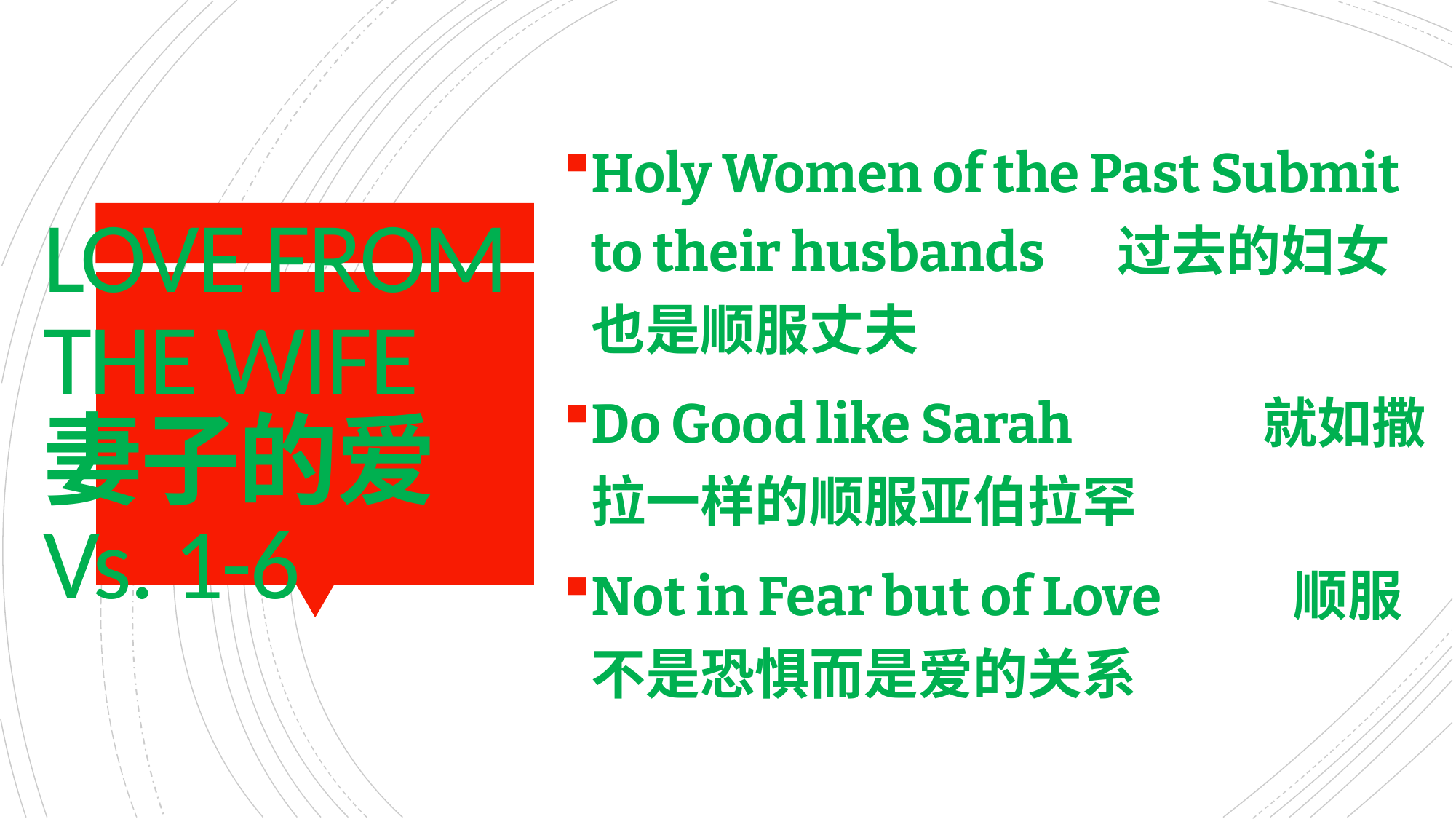

# LOVE FROM THE WIFE 妻子的爱 Vs. 1-6
Holy Women of the Past Submit to their husbands      过去的妇女也是顺服丈夫
Do Good like Sarah                  就如撒拉一样的顺服亚伯拉罕
Not in Fear but of Love            顺服不是恐惧而是爱的关系